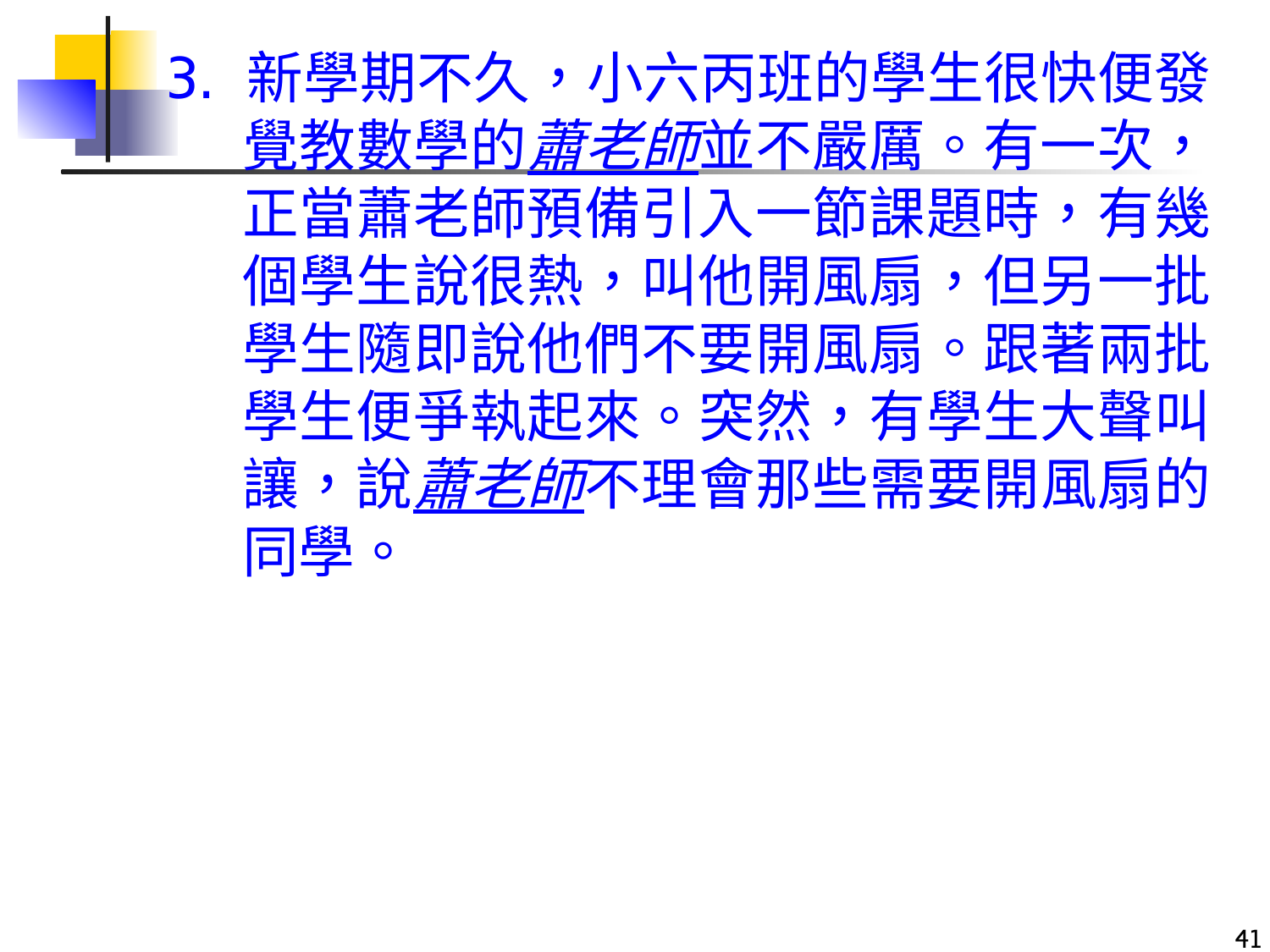

3. 新學期不久，小六丙班的學生很快便發覺教數學的蕭老師並不嚴厲。有一次，正當蕭老師預備引入一節課題時，有幾個學生說很熱，叫他開風扇，但另一批學生隨即說他們不要開風扇。跟著兩批學生便爭執起來。突然，有學生大聲叫讓，說蕭老師不理會那些需要開風扇的同學。

41